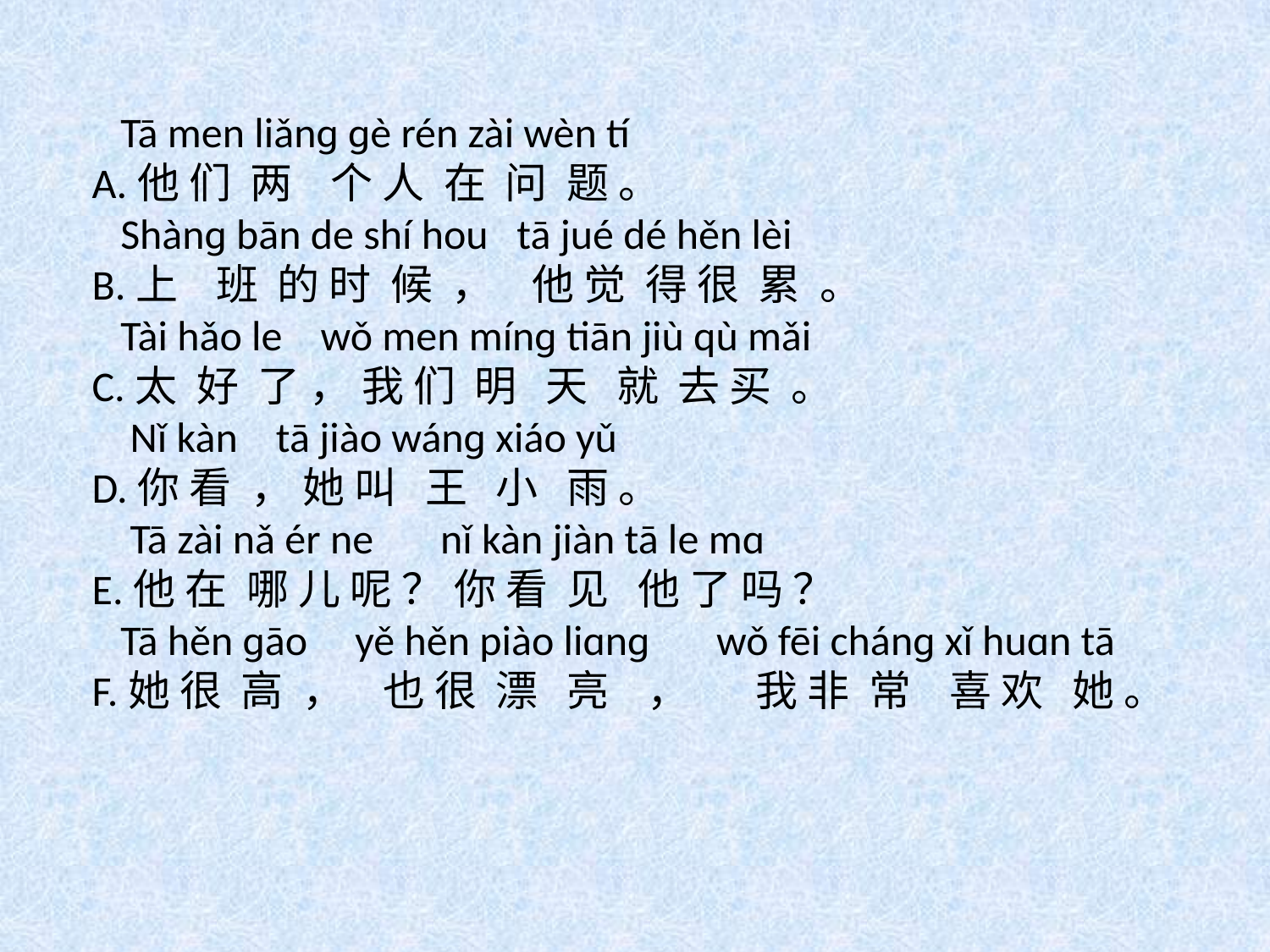

Tā men liǎnɡ ɡè rén zài wèn tí
A.他 们  两    个 人  在  问  题 。
   Shànɡ bān de shí hou   tā jué dé hěn lèi
B.上    班  的 时  候  ，    他 觉  得 很  累  。
   Tài hǎo le    wǒ men mínɡ tiān jiù qù mǎi
C.太  好  了 ， 我 们  明   天   就  去 买  。
    Nǐ kàn    tā jiào wánɡ xiáo yǔ
D.你 看  ， 她 叫   王   小   雨 。
    Tā zài nǎ ér ne       nǐ kàn jiàn tā le mɑ
E.他 在  哪 儿 呢 ？ 你 看  见   他 了 吗 ？
   Tā hěn ɡāo     yě hěn piào liɑnɡ       wǒ fēi chánɡ xǐ huɑn tā
F.她 很  高  ，    也 很  漂   亮    ，       我 非  常    喜 欢   她 。